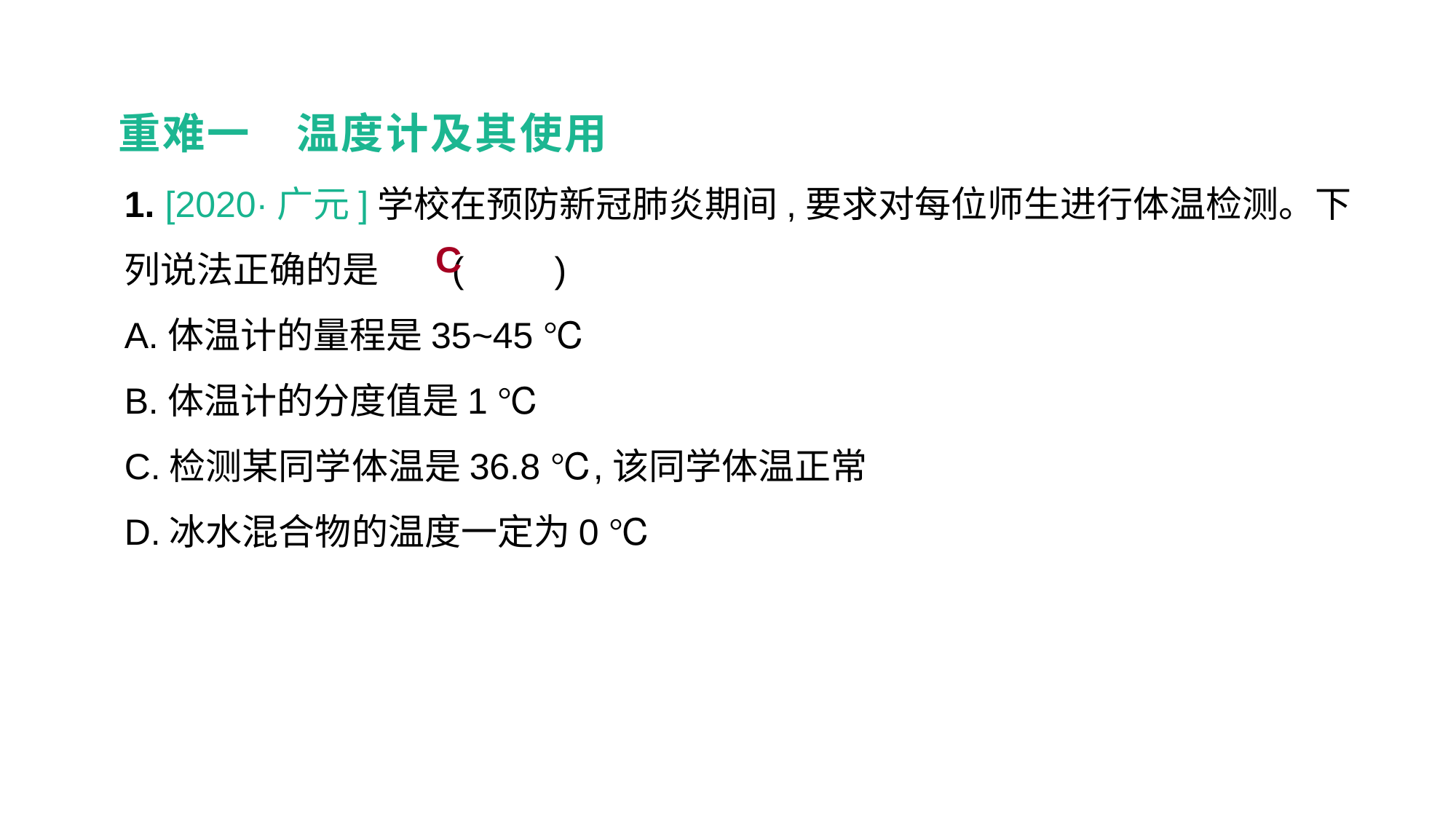

重难一　温度计及其使用
1. [2020·广元]学校在预防新冠肺炎期间,要求对每位师生进行体温检测。下列说法正确的是	(　　)
A.体温计的量程是35~45 ℃
B.体温计的分度值是1 ℃
C.检测某同学体温是36.8 ℃,该同学体温正常
D.冰水混合物的温度一定为0 ℃
C